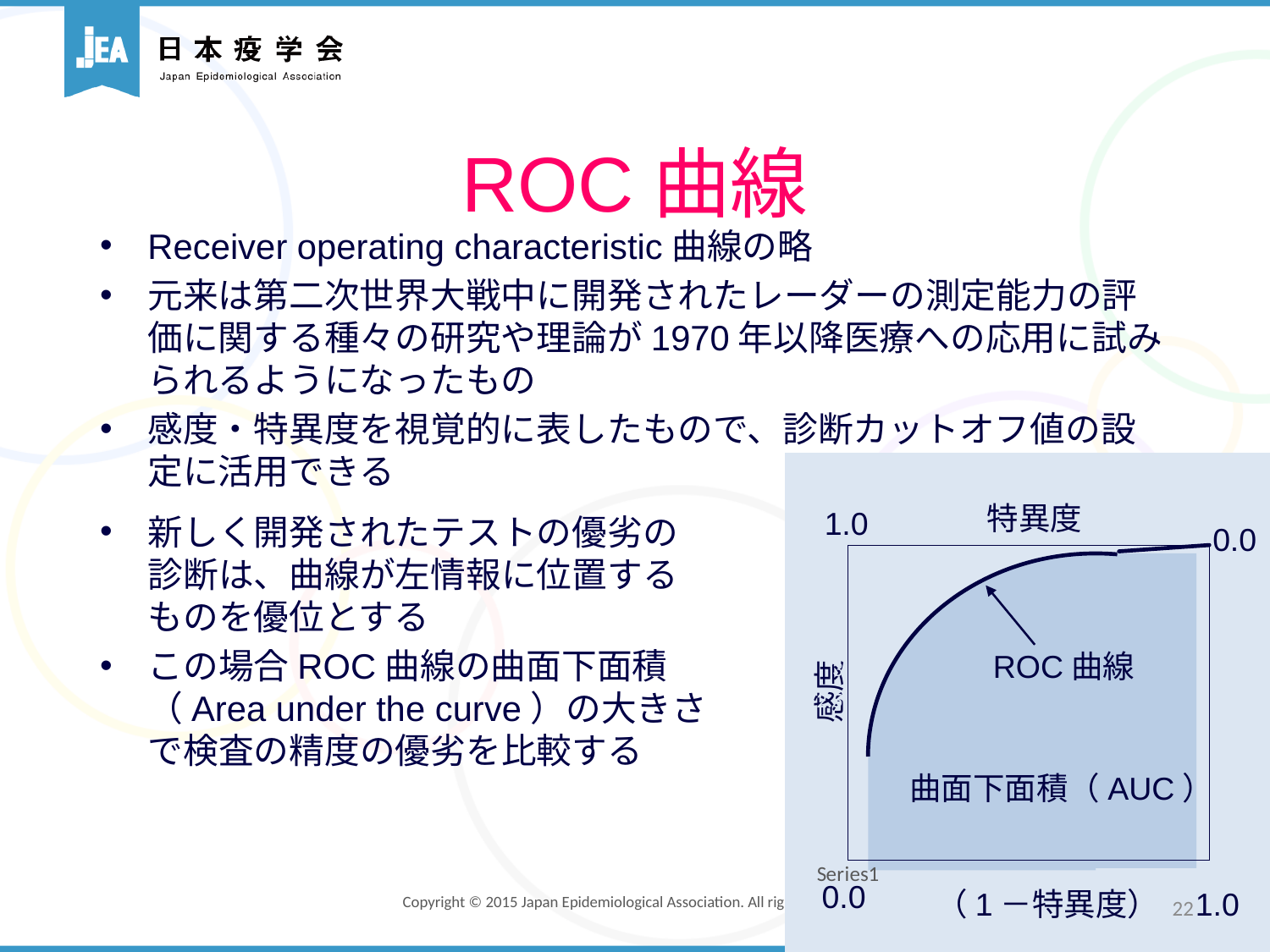

# ROC曲線
Receiver operating characteristic曲線の略
元来は第二次世界大戦中に開発されたレーダーの測定能力の評価に関する種々の研究や理論が1970年以降医療への応用に試みられるようになったもの
感度・特異度を視覚的に表したもので、診断カットオフ値の設定に活用できる

特異度
1.0
新しく開発されたテストの優劣の診断は、曲線が左情報に位置するものを優位とする
この場合ROC曲線の曲面下面積（Area under the curve）の大きさで検査の精度の優劣を比較する

0.0

### Chart

| Category | 列1 |
|---|---|
|  | None |
|  | None |
|  | None |
|  | 4.9 |
|  | 5.0 |

ROC曲線
感度

曲面下面積（AUC）
0.0
（1－特異度）
1.0
22